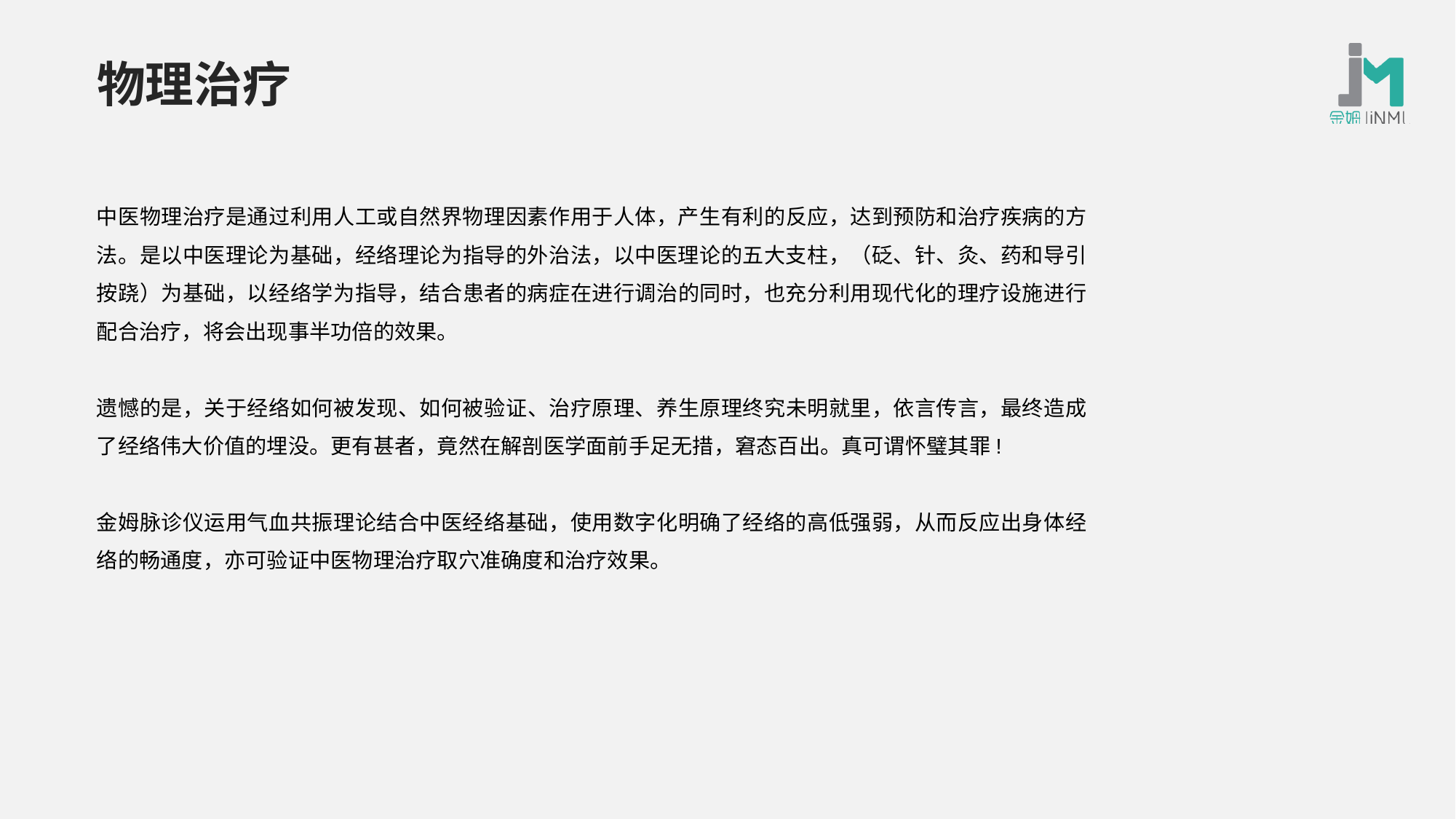

# 物理治疗
中医物理治疗是通过利用人工或自然界物理因素作用于人体，产生有利的反应，达到预防和治疗疾病的方法。是以中医理论为基础，经络理论为指导的外治法，以中医理论的五大支柱，（砭、针、灸、药和导引按跷）为基础，以经络学为指导，结合患者的病症在进行调治的同时，也充分利用现代化的理疗设施进行配合治疗，将会出现事半功倍的效果。

遗憾的是，关于经络如何被发现、如何被验证、治疗原理、养生原理终究未明就里，依言传言，最终造成了经络伟大价值的埋没。更有甚者，竟然在解剖医学面前手足无措，窘态百出。真可谓怀璧其罪!

金姆脉诊仪运用气血共振理论结合中医经络基础，使用数字化明确了经络的高低强弱，从而反应出身体经络的畅通度，亦可验证中医物理治疗取穴准确度和治疗效果。